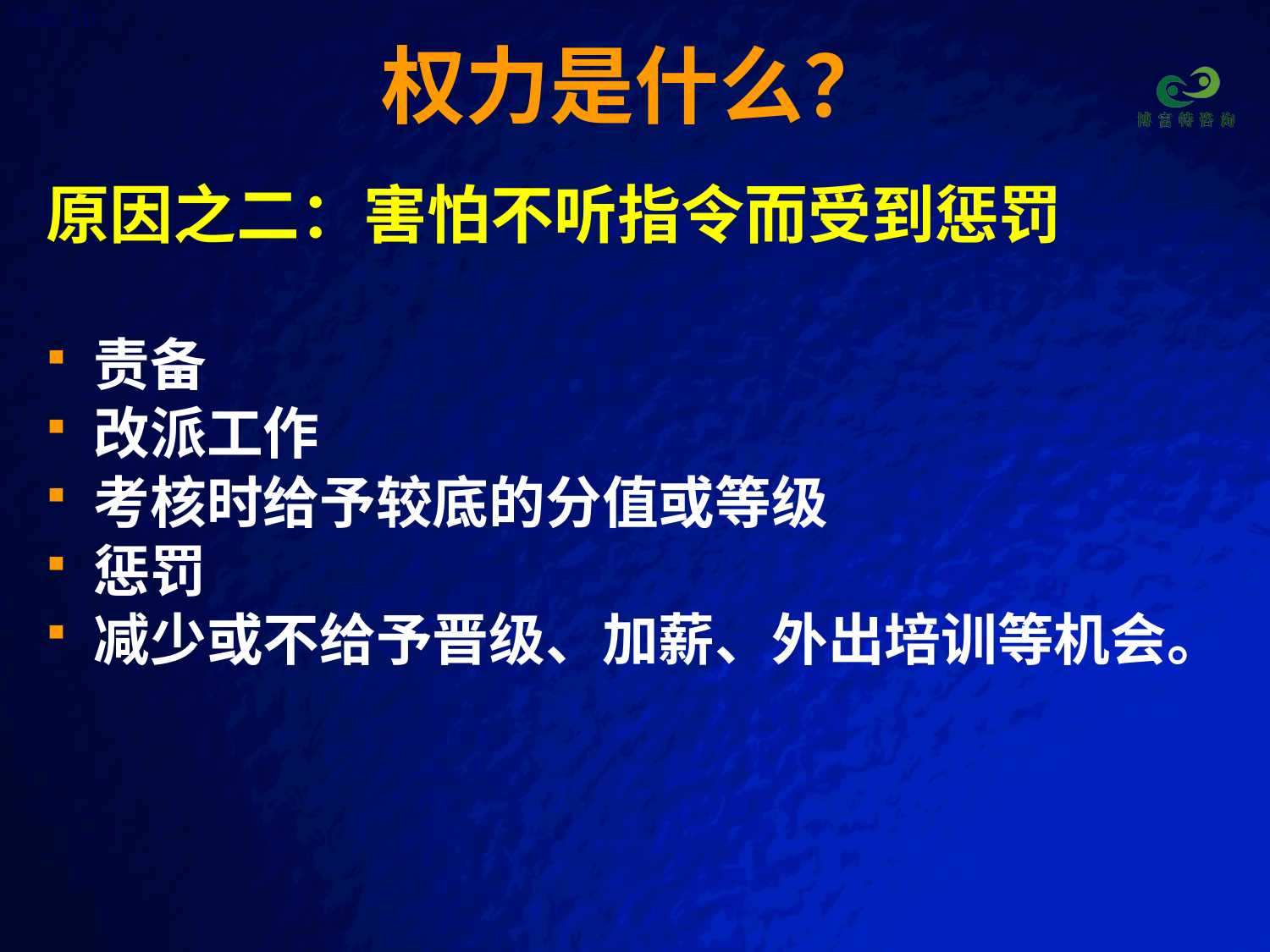

# 权力是什么？
原因之二：害怕不听指令而受到惩罚

责备
改派工作
考核时给予较底的分值或等级
惩罚
减少或不给予晋级、加薪、外出培训等机会。